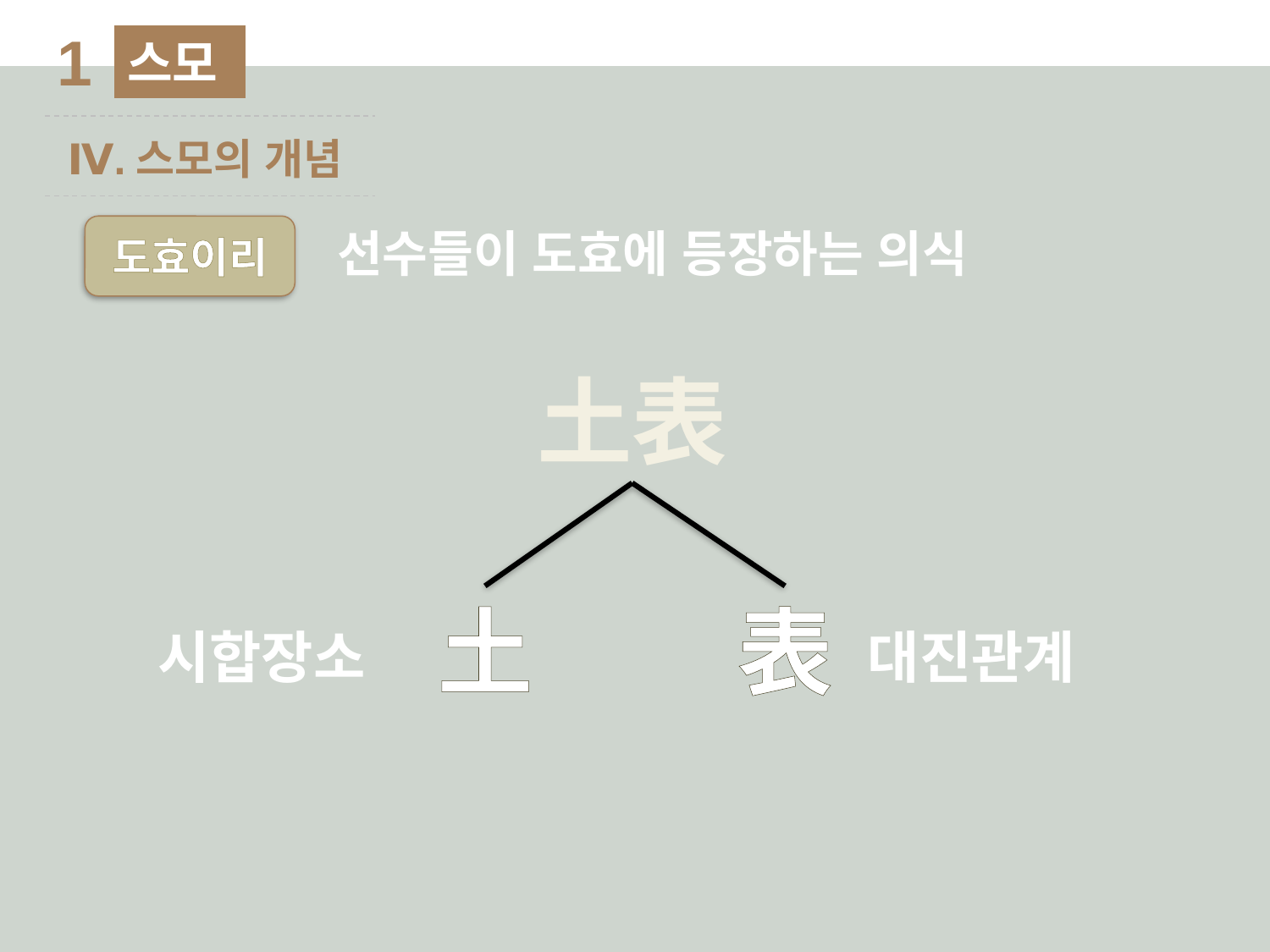

1
스모

Ⅳ.스모의 개념
도효이리
선수들이 도효에 등장하는 의식
土表
土
表
시합장소
대진관계